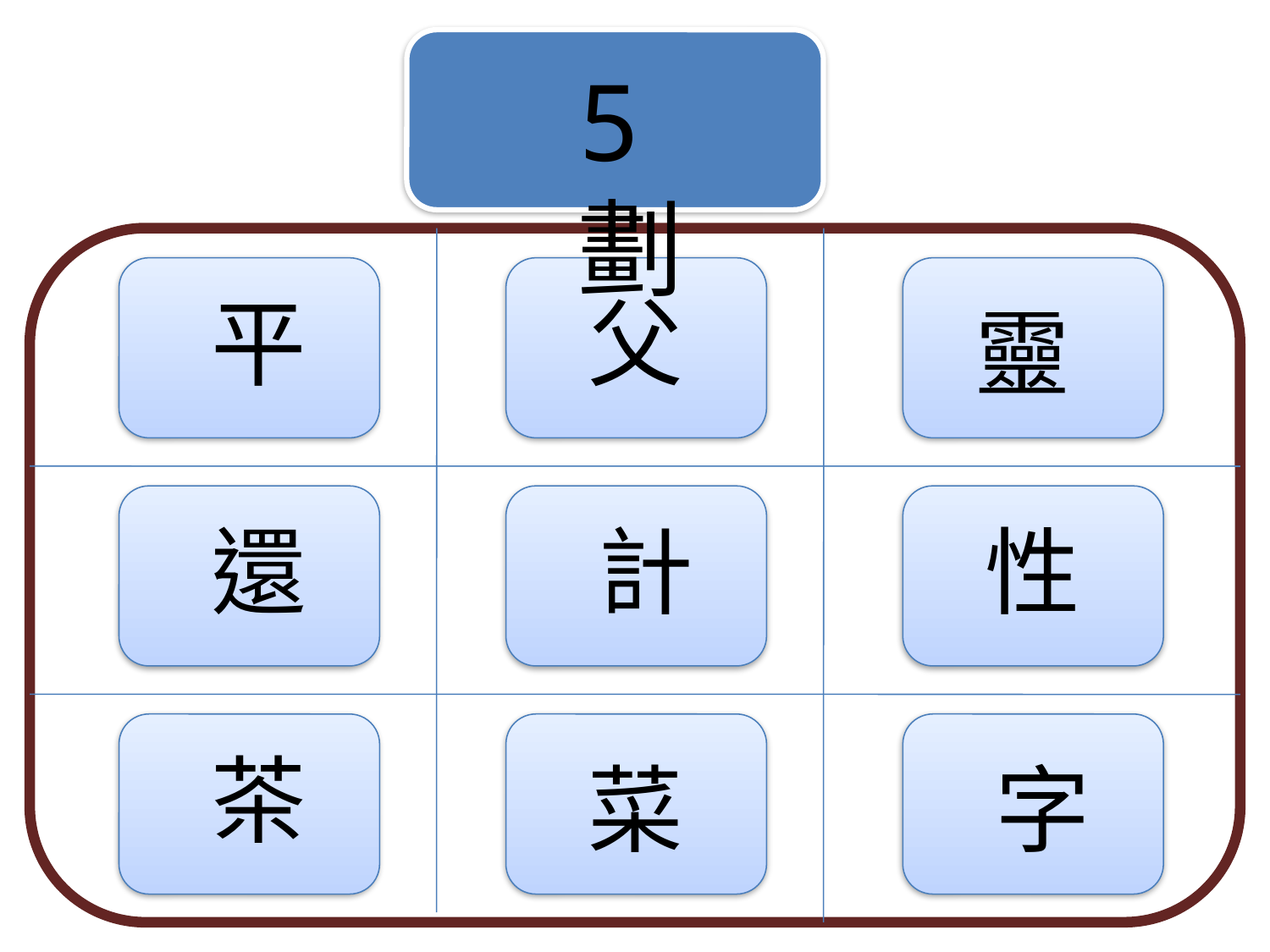

5劃

平
父
靈

還
計
性

茶
菜
字